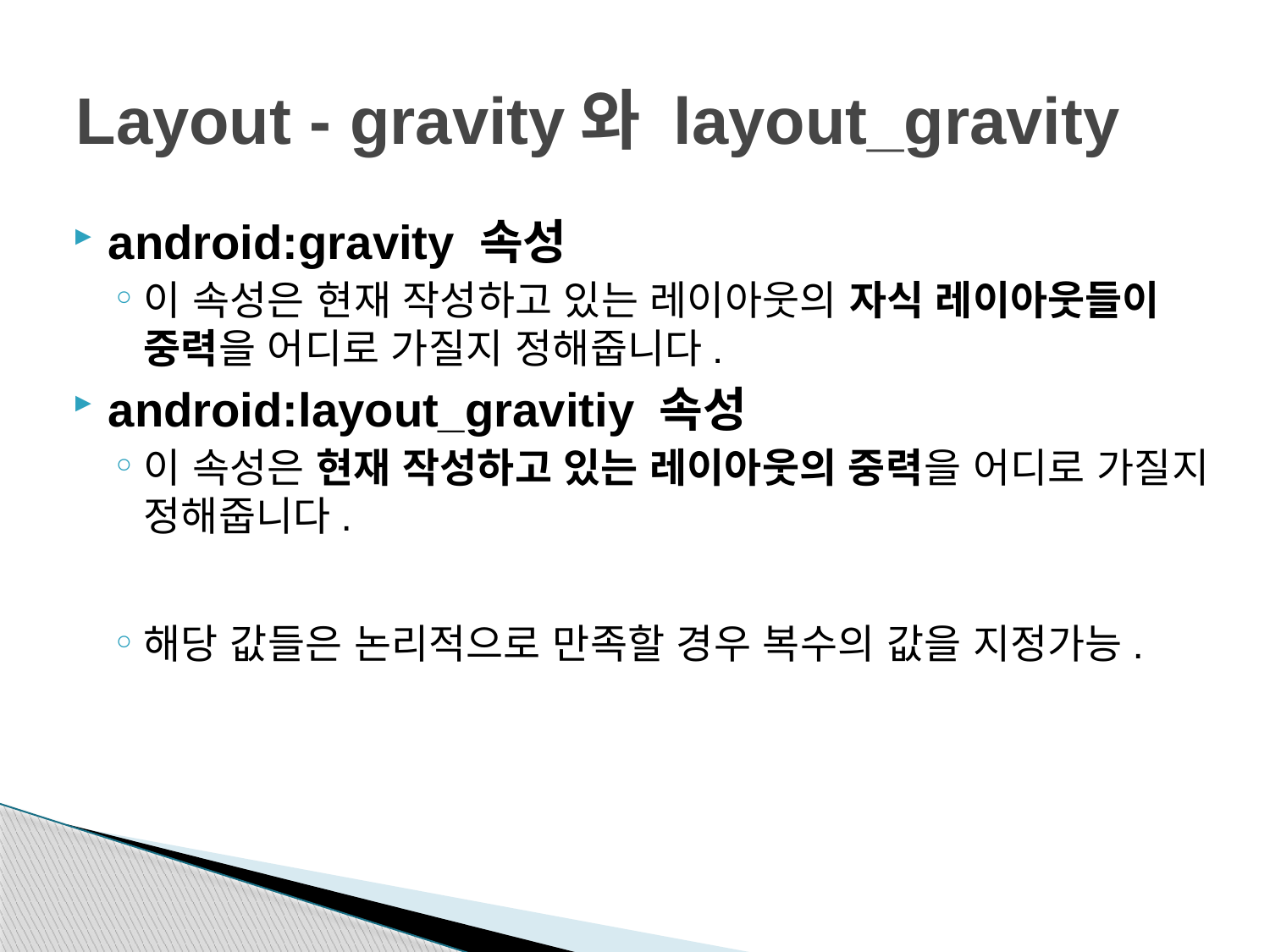

# Layout - gravity와 layout_gravity
android:gravity 속성
이 속성은 현재 작성하고 있는 레이아웃의 자식 레이아웃들이 중력을 어디로 가질지 정해줍니다.
android:layout_gravitiy 속성
이 속성은 현재 작성하고 있는 레이아웃의 중력을 어디로 가질지 정해줍니다.

해당 값들은 논리적으로 만족할 경우 복수의 값을 지정가능.